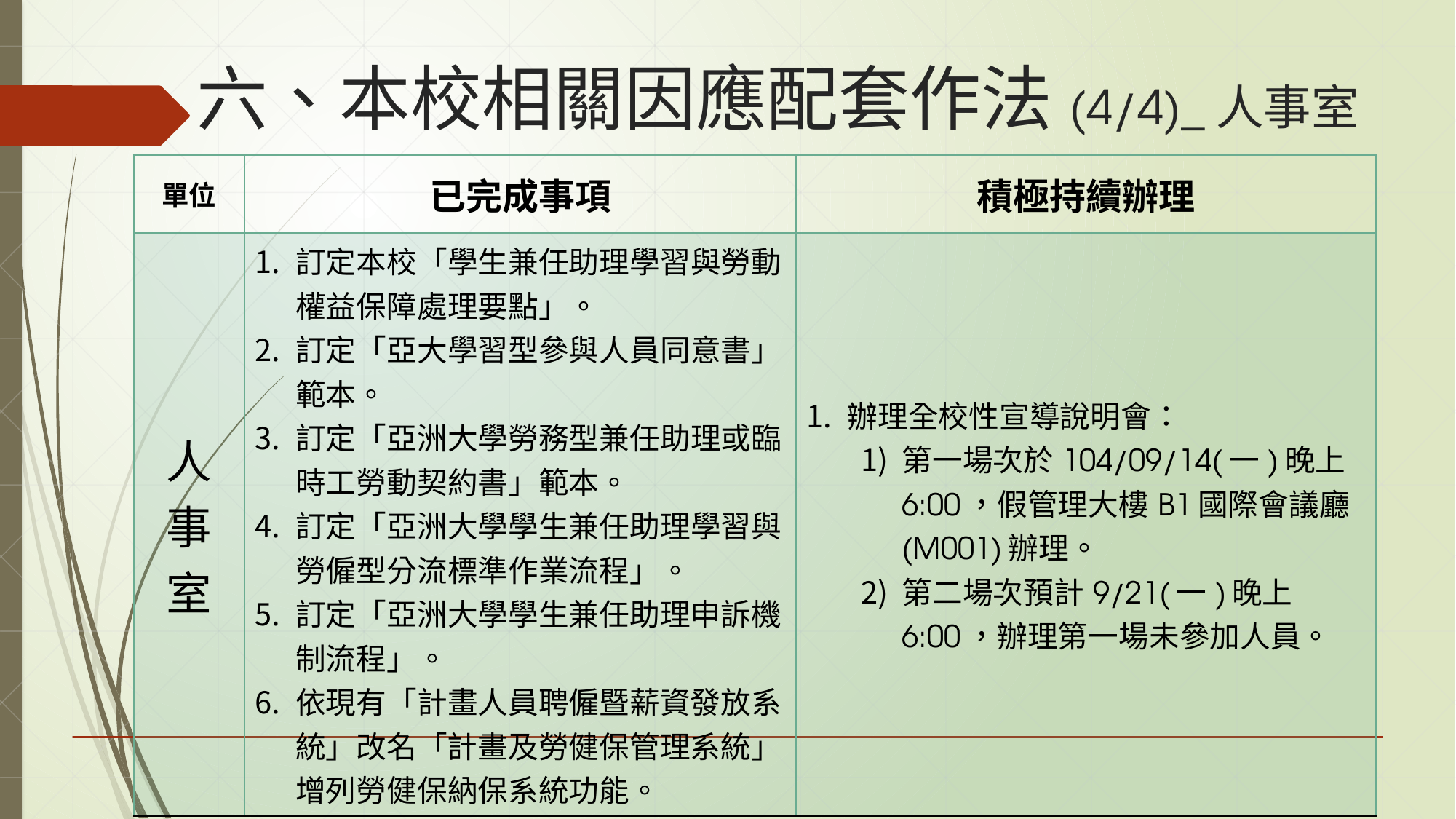

六、本校相關因應配套作法(4/4)_人事室
| 單位 | 已完成事項 | 積極持續辦理 |
| --- | --- | --- |
| 人事室 | 訂定本校「學生兼任助理學習與勞動權益保障處理要點」。 訂定「亞大學習型參與人員同意書」範本。 訂定「亞洲大學勞務型兼任助理或臨時工勞動契約書」範本。 訂定「亞洲大學學生兼任助理學習與勞僱型分流標準作業流程」。 訂定「亞洲大學學生兼任助理申訴機制流程」。 依現有「計畫人員聘僱暨薪資發放系統」改名「計畫及勞健保管理系統」增列勞健保納保系統功能。 | 辦理全校性宣導說明會： 第一場次於104/09/14(一)晚上6:00，假管理大樓B1國際會議廳(M001)辦理。 第二場次預計9/21(一)晚上6:00，辦理第一場未參加人員。 |